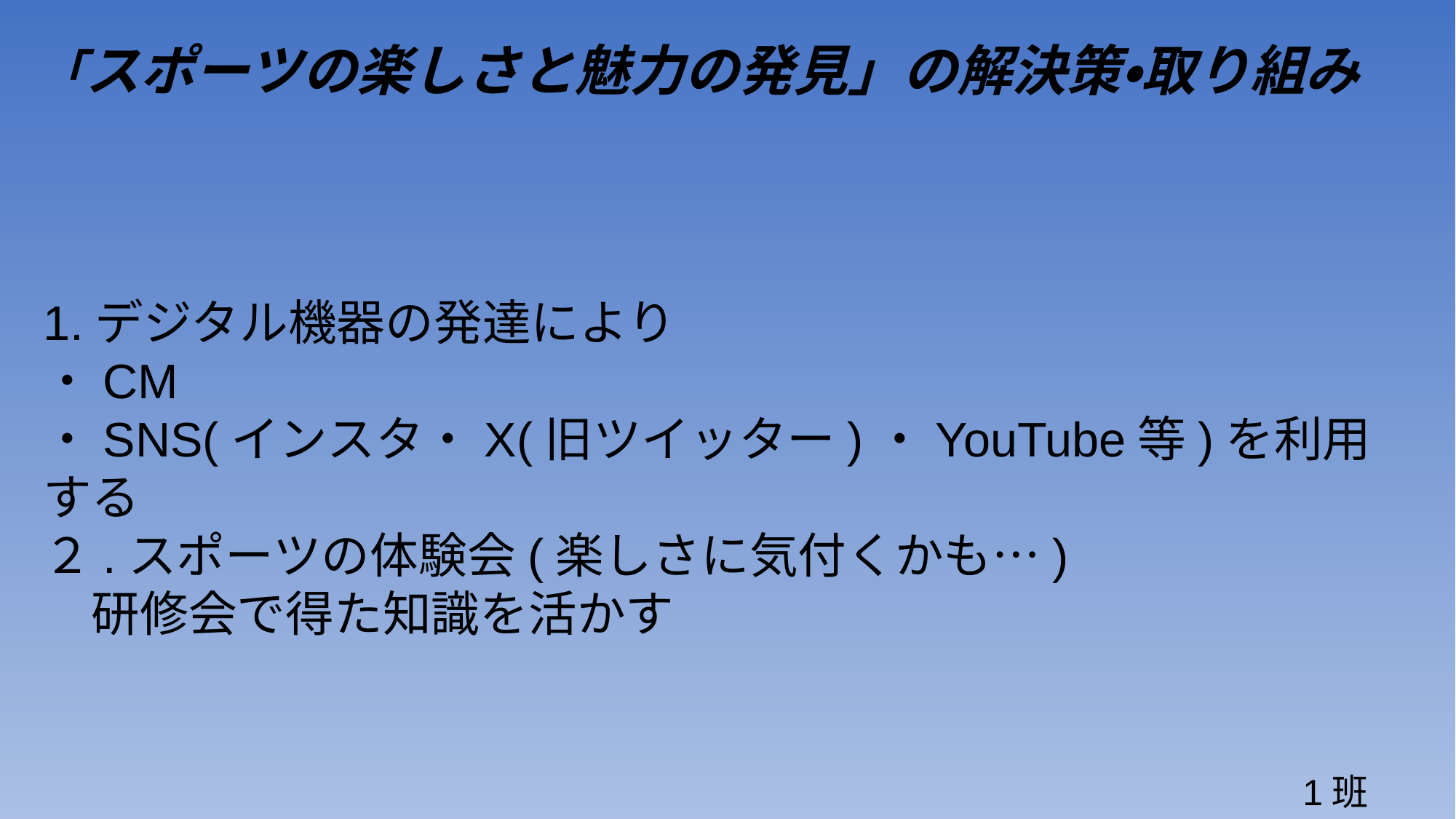

# 「スポーツの楽しさと魅力の発見」の解決策・取り組み
1.デジタル機器の発達により
・CM
・SNS(インスタ・X(旧ツイッター)・YouTube等)を利用する
２.スポーツの体験会(楽しさに気付くかも…)
　研修会で得た知識を活かす
1班